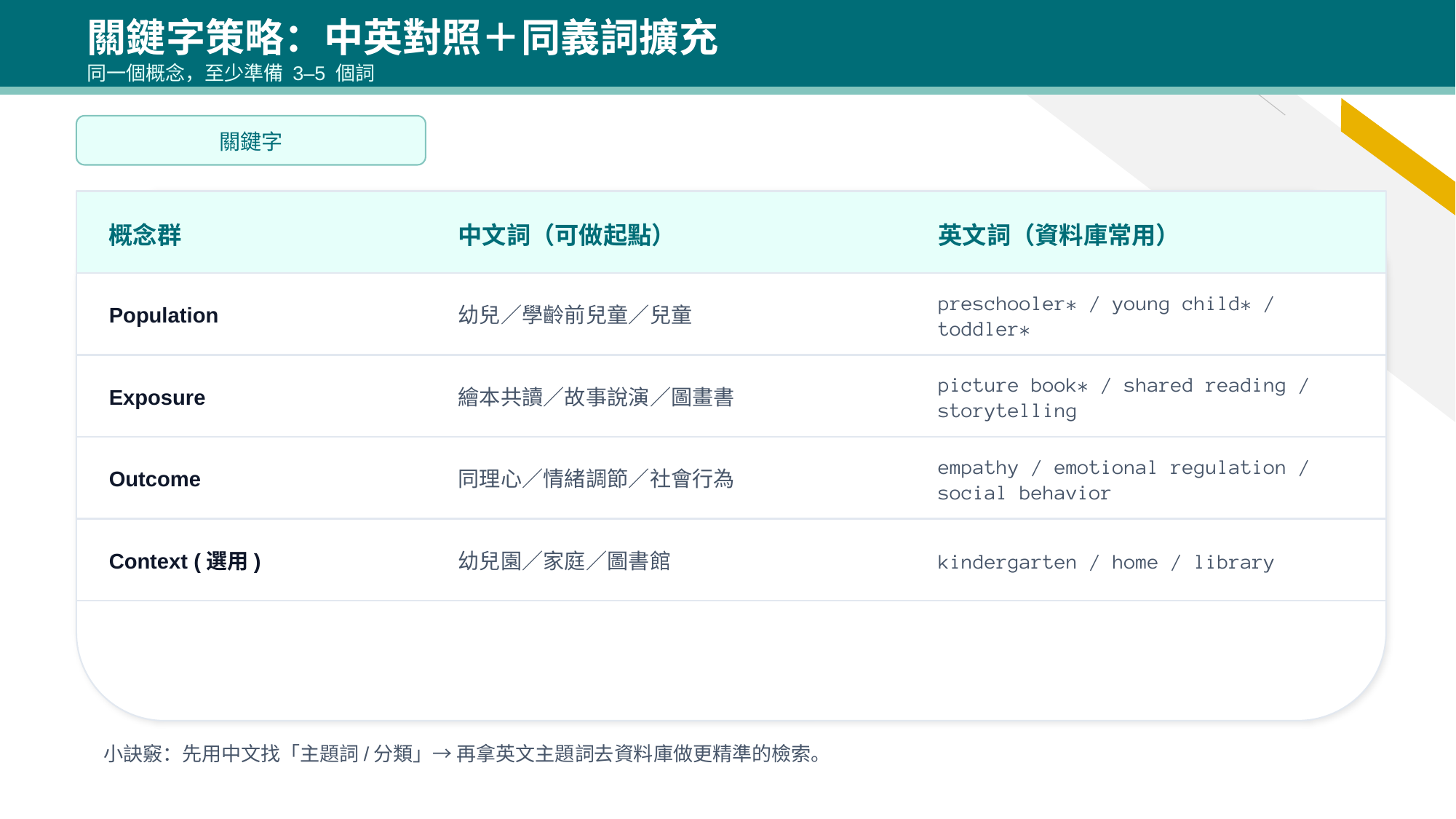

關鍵字策略：中英對照＋同義詞擴充
同一個概念，至少準備 3–5 個詞

關鍵字

概念群
中文詞（可做起點）
英文詞（資料庫常用）

Population
幼兒／學齡前兒童／兒童
preschooler* / young child* / toddler*

Exposure
繪本共讀／故事說演／圖畫書
picture book* / shared reading / storytelling

Outcome
同理心／情緒調節／社會行為
empathy / emotional regulation / social behavior

Context (選用)
幼兒園／家庭／圖書館
kindergarten / home / library
小訣竅：先用中文找「主題詞/分類」→ 再拿英文主題詞去資料庫做更精準的檢索。